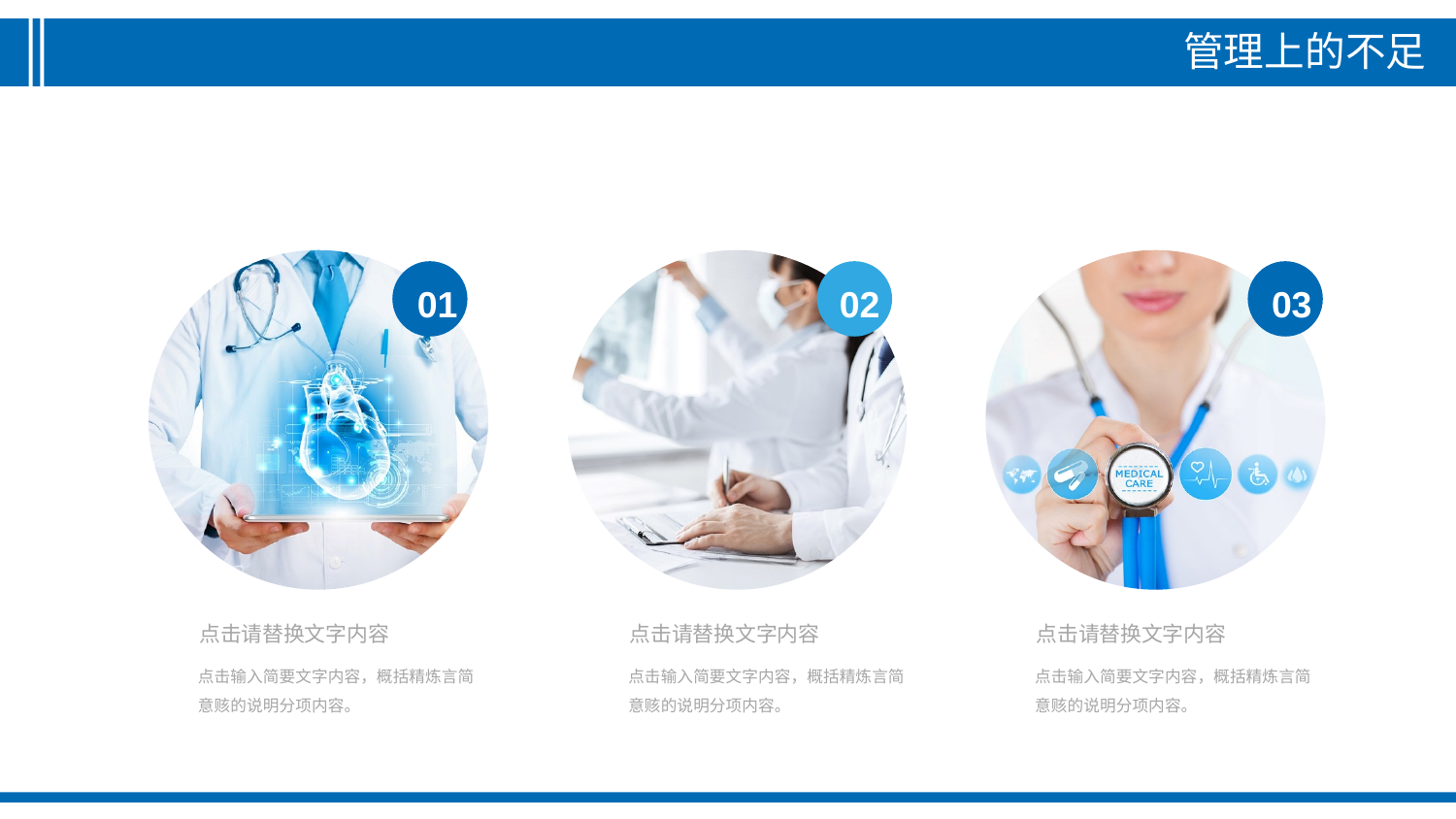

管理上的不足

01

02

03
点击请替换文字内容
点击请替换文字内容
点击请替换文字内容
点击输入简要文字内容，概括精炼言简意赅的说明分项内容。
点击输入简要文字内容，概括精炼言简意赅的说明分项内容。
点击输入简要文字内容，概括精炼言简意赅的说明分项内容。
21